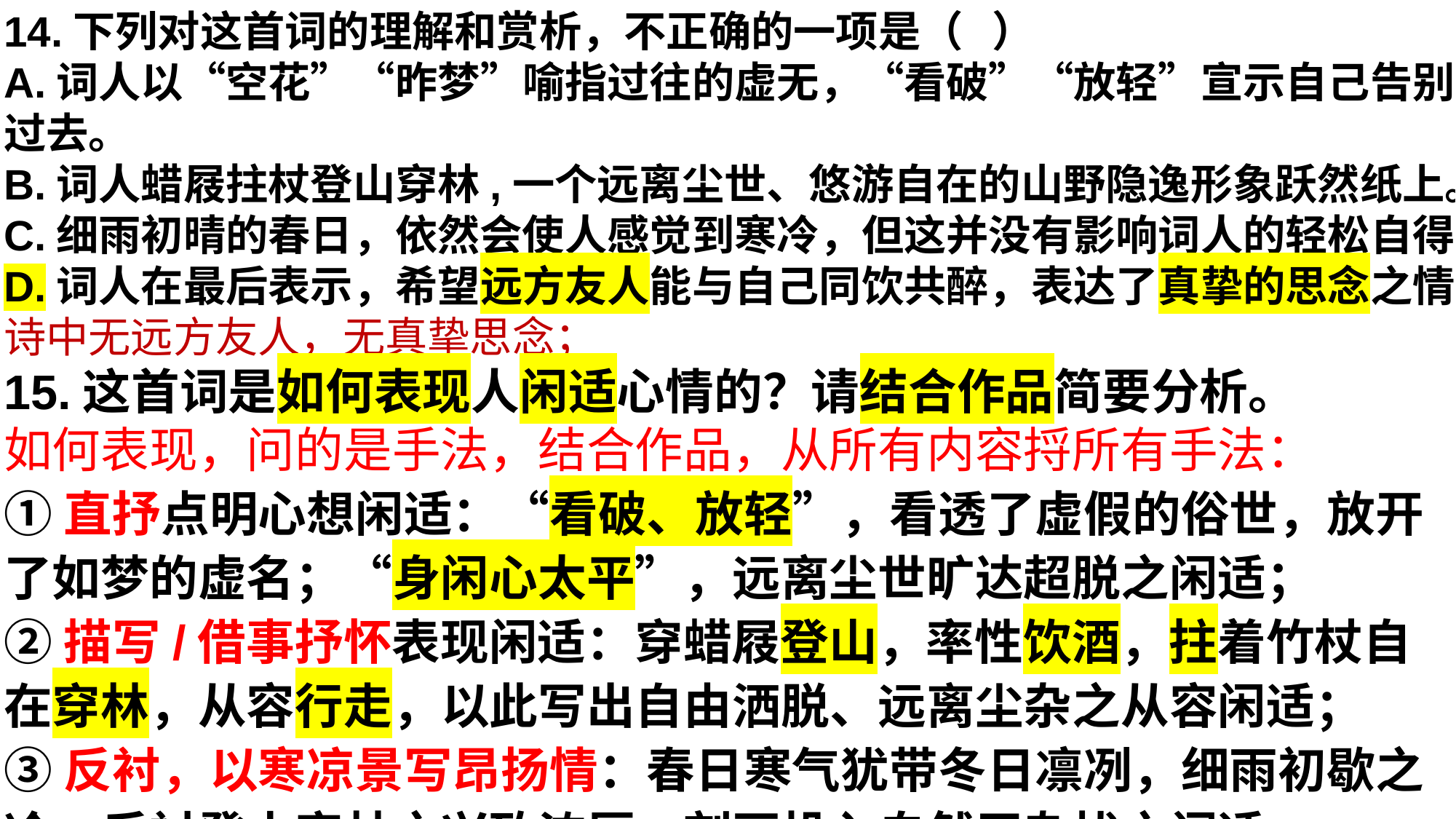

14.下列对这首词的理解和赏析，不正确的一项是（   ）
A.词人以“空花”“昨梦”喻指过往的虚无，“看破”“放轻”宣示自己告别过去。
B.词人蜡屐拄杖登山穿林,一个远离尘世、悠游自在的山野隐逸形象跃然纸上。
C.细雨初晴的春日，依然会使人感觉到寒冷，但这并没有影响词人的轻松自得。
D.词人在最后表示，希望远方友人能与自己同饮共醉，表达了真挚的思念之情。
诗中无远方友人，无真挚思念；
15.这首词是如何表现人闲适心情的？请结合作品简要分析。
如何表现，问的是手法，结合作品，从所有内容捋所有手法：
①直抒点明心想闲适：“看破、放轻”，看透了虚假的俗世，放开了如梦的虚名；“身闲心太平”，远离尘世旷达超脱之闲适；
②描写/借事抒怀表现闲适：穿蜡屐登山，率性饮酒，拄着竹杖自在穿林，从容行走，以此写出自由洒脱、远离尘杂之从容闲适；
③反衬，以寒凉景写昂扬情：春日寒气犹带冬日凛冽，细雨初歇之冷，反衬登山穿林之兴致浓厚，刻画投入自然无杂扰之闲适；